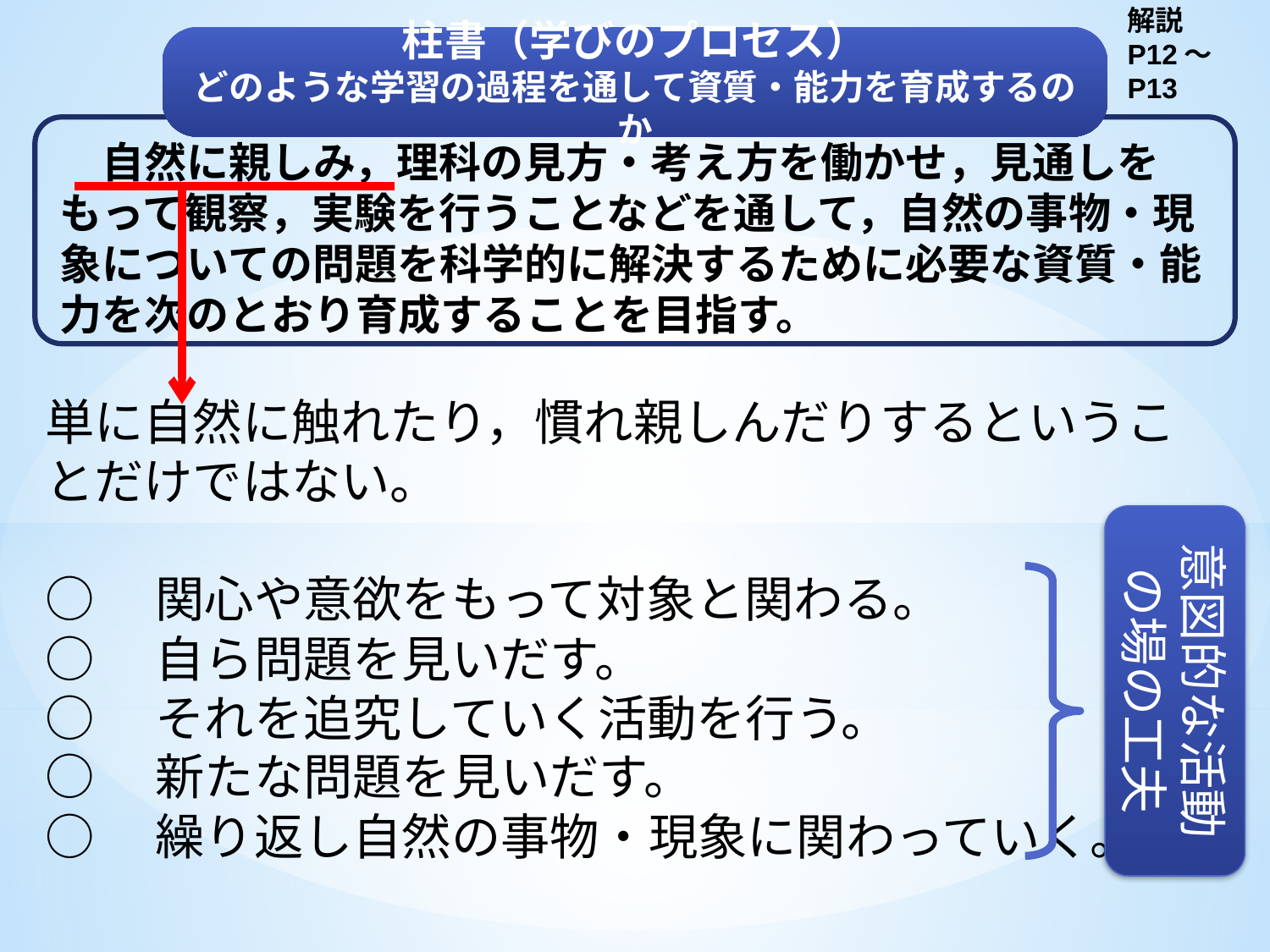

解説
P12～P13
柱書（学びのプロセス）
どのような学習の過程を通して資質・能力を育成するのか

　自然に親しみ，理科の見方・考え方を働かせ，見通しをもって観察，実験を行うことなどを通して，自然の事物・現象についての問題を科学的に解決するために必要な資質・能力を次のとおり育成することを目指す。

単に自然に触れたり，慣れ親しんだりするということだけではない。

○　関心や意欲をもって対象と関わる。
○　自ら問題を見いだす。
○　それを追究していく活動を行う。
○　新たな問題を見いだす。
○　繰り返し自然の事物・現象に関わっていく。
意図的な活動
の場の工夫